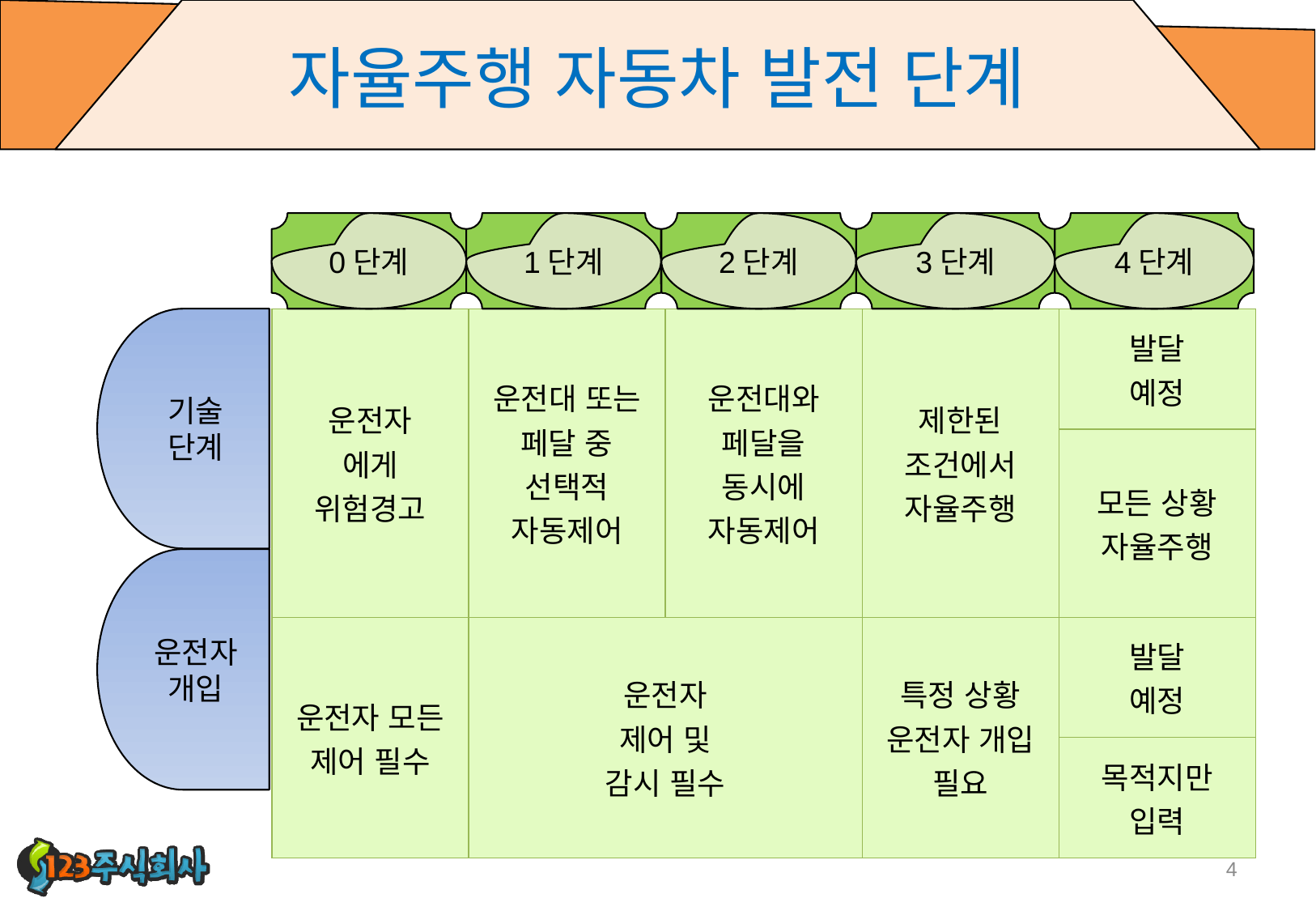

# 자율주행 자동차 발전 단계

0단계

1단계

2단계

3단계

4단계
기술
단계
| 운전자 에게 위험경고 | 운전대 또는 페달 중 선택적 자동제어 | 운전대와 페달을 동시에 자동제어 | 제한된 조건에서 자율주행 | 발달 예정 |
| --- | --- | --- | --- | --- |
|  |  |  |  | 모든 상황 자율주행 |
| 운전자 모든 제어 필수 | 운전자 제어 및 감시 필수 |  | 특정 상황 운전자 개입 필요 | 발달 예정 |
|  |  |  |  | 목적지만 입력 |
운전자
개입
4